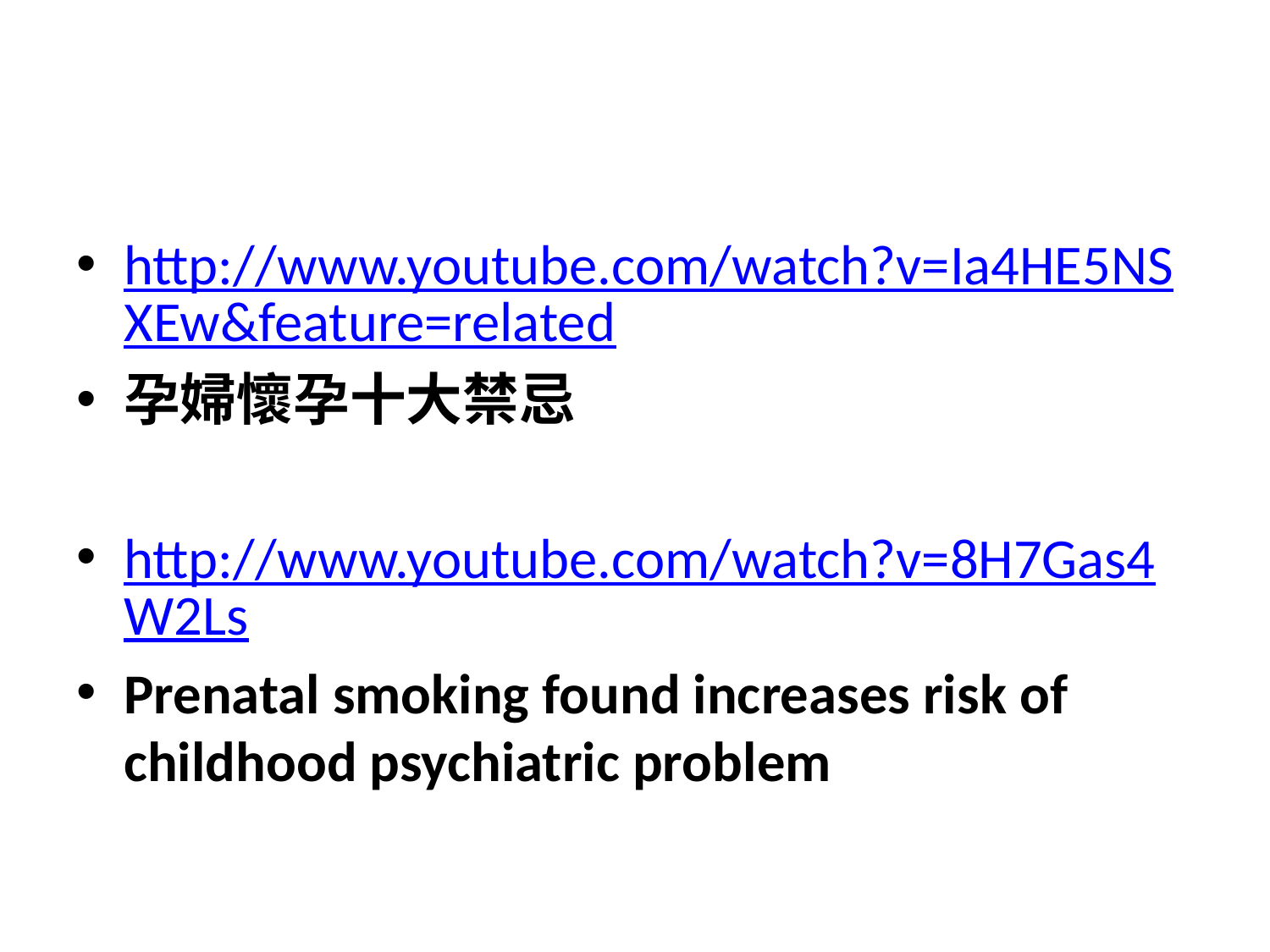

#
http://www.youtube.com/watch?v=Ia4HE5NSXEw&feature=related
孕婦懷孕十大禁忌

http://www.youtube.com/watch?v=8H7Gas4W2Ls
Prenatal smoking found increases risk of childhood psychiatric problem